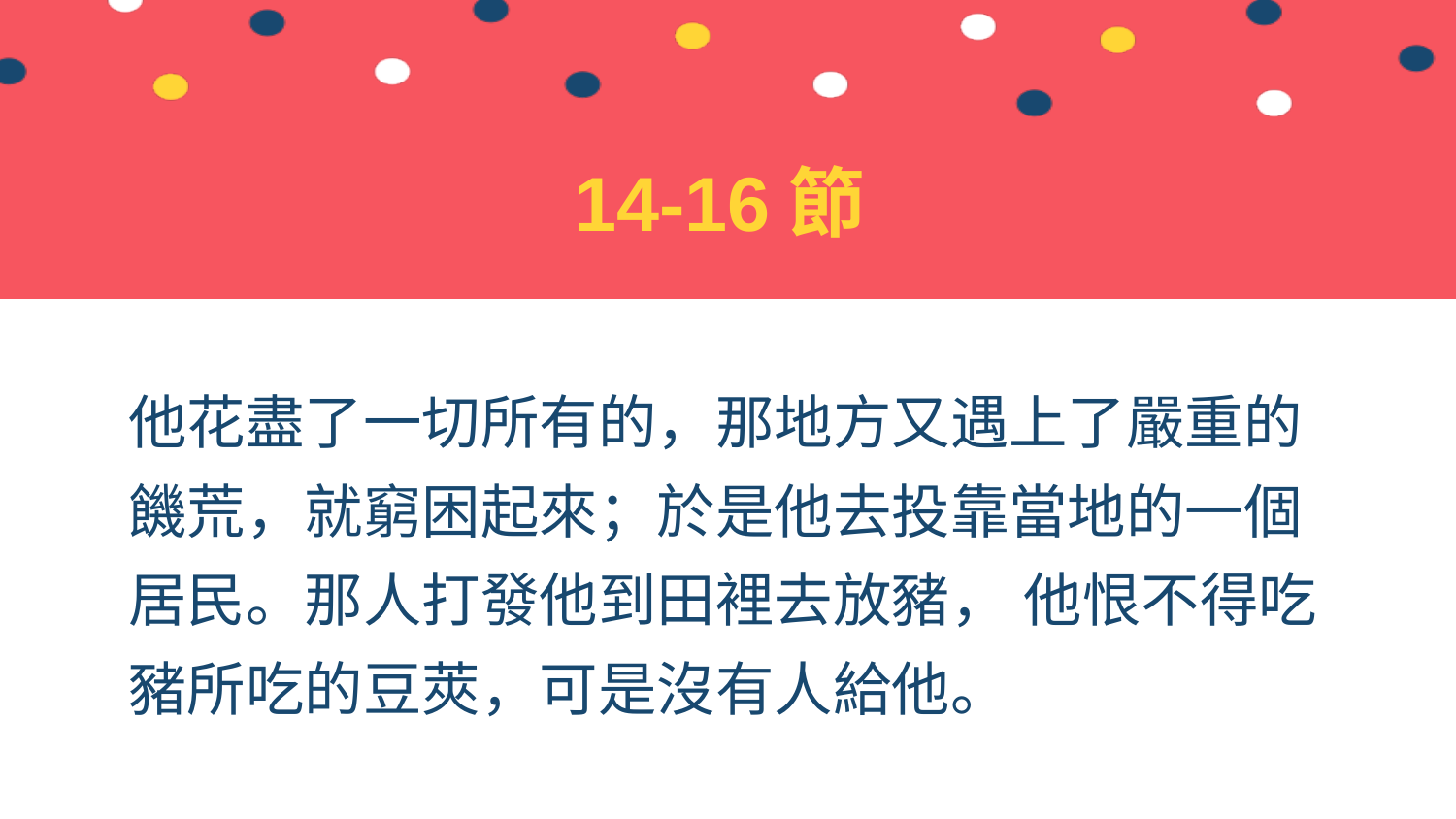

14-16節
他花盡了一切所有的，那地方又遇上了嚴重的饑荒，就窮困起來；於是他去投靠當地的一個居民。那人打發他到田裡去放豬， 他恨不得吃豬所吃的豆莢，可是沒有人給他。